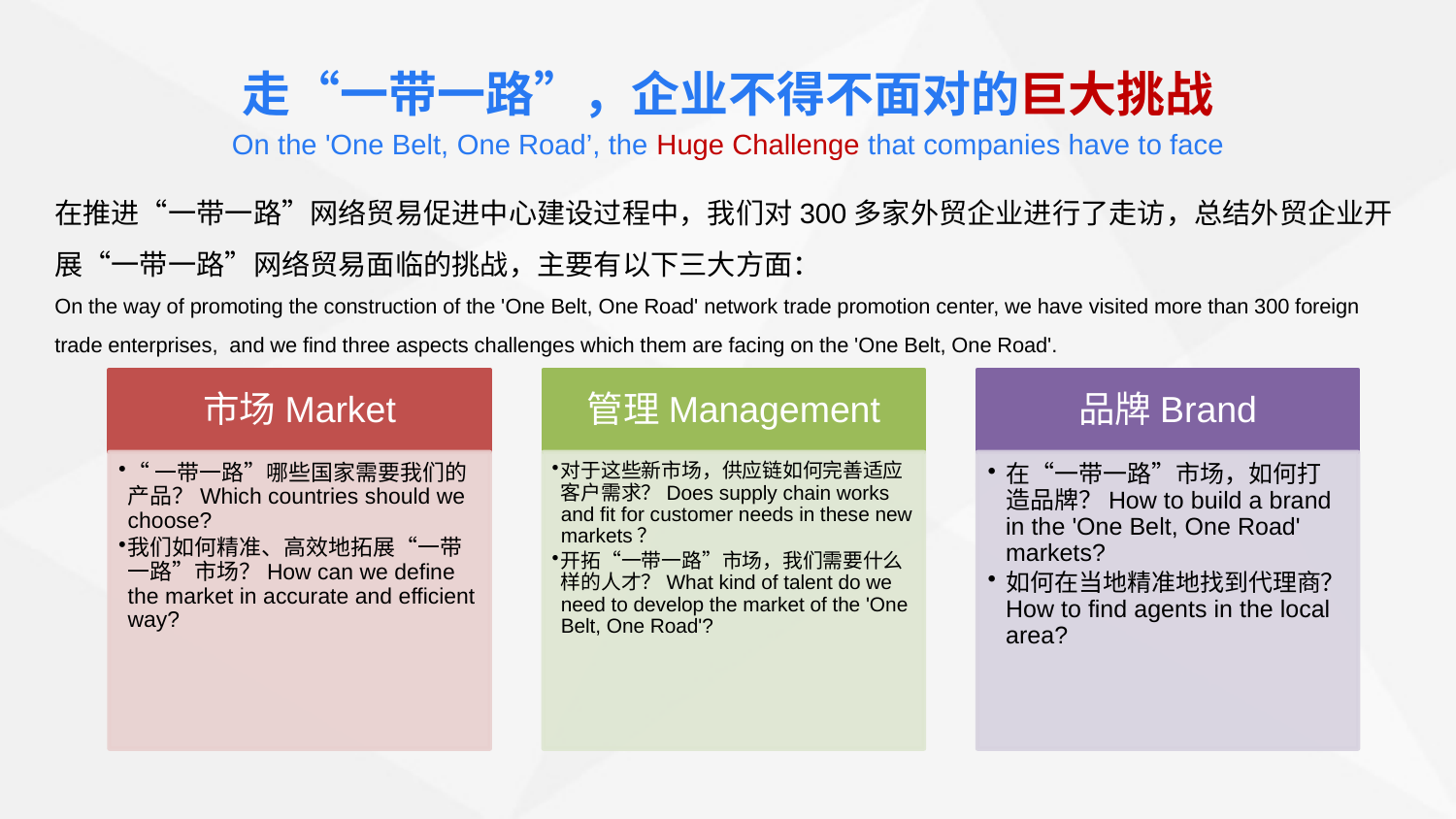

走“一带一路”，企业不得不面对的巨大挑战
On the 'One Belt, One Road’, the Huge Challenge that companies have to face
在推进“一带一路”网络贸易促进中心建设过程中，我们对300多家外贸企业进行了走访，总结外贸企业开展“一带一路”网络贸易面临的挑战，主要有以下三大方面：
On the way of promoting the construction of the 'One Belt, One Road' network trade promotion center, we have visited more than 300 foreign trade enterprises,  and we find three aspects challenges which them are facing on the 'One Belt, One Road'.
市场Market
“一带一路”哪些国家需要我们的产品？Which countries should we choose?
我们如何精准、高效地拓展“一带一路”市场？How can we define the market in accurate and efficient way?
管理Management
对于这些新市场，供应链如何完善适应客户需求？Does supply chain works and fit for customer needs in these new markets？
开拓“一带一路”市场，我们需要什么样的人才？What kind of talent do we need to develop the market of the 'One Belt, One Road'?
品牌Brand
在“一带一路”市场，如何打造品牌？How to build a brand in the 'One Belt, One Road' markets?
如何在当地精准地找到代理商？How to find agents in the local area?